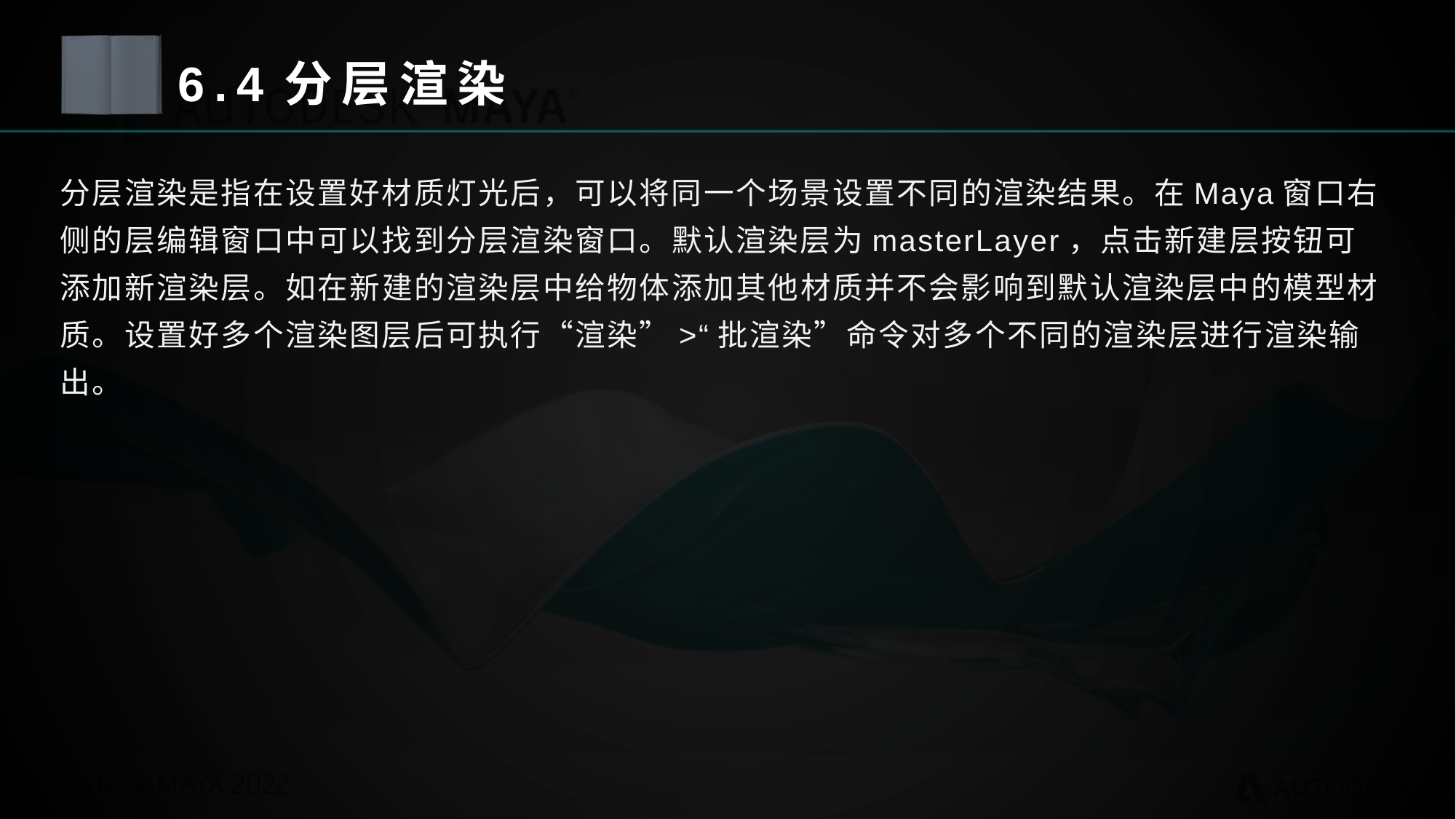

6.4分层渲染
分层渲染是指在设置好材质灯光后，可以将同一个场景设置不同的渲染结果。在Maya窗口右侧的层编辑窗口中可以找到分层渲染窗口。默认渲染层为masterLayer，点击新建层按钮可添加新渲染层。如在新建的渲染层中给物体添加其他材质并不会影响到默认渲染层中的模型材质。设置好多个渲染图层后可执行“渲染”>“批渲染”命令对多个不同的渲染层进行渲染输出。